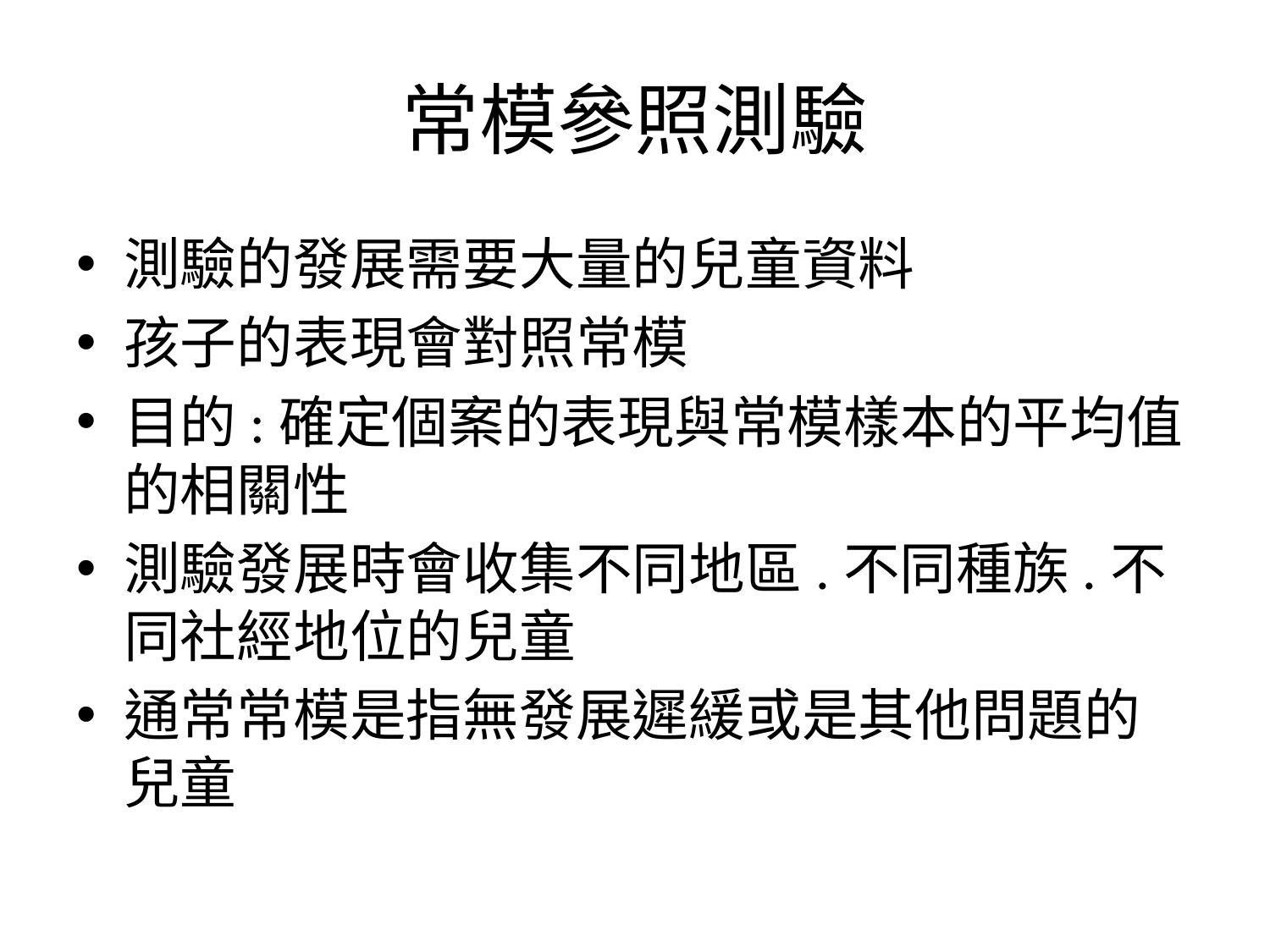

# 常模參照測驗
測驗的發展需要大量的兒童資料
孩子的表現會對照常模
目的:確定個案的表現與常模樣本的平均值的相關性
測驗發展時會收集不同地區.不同種族.不同社經地位的兒童
通常常模是指無發展遲緩或是其他問題的兒童